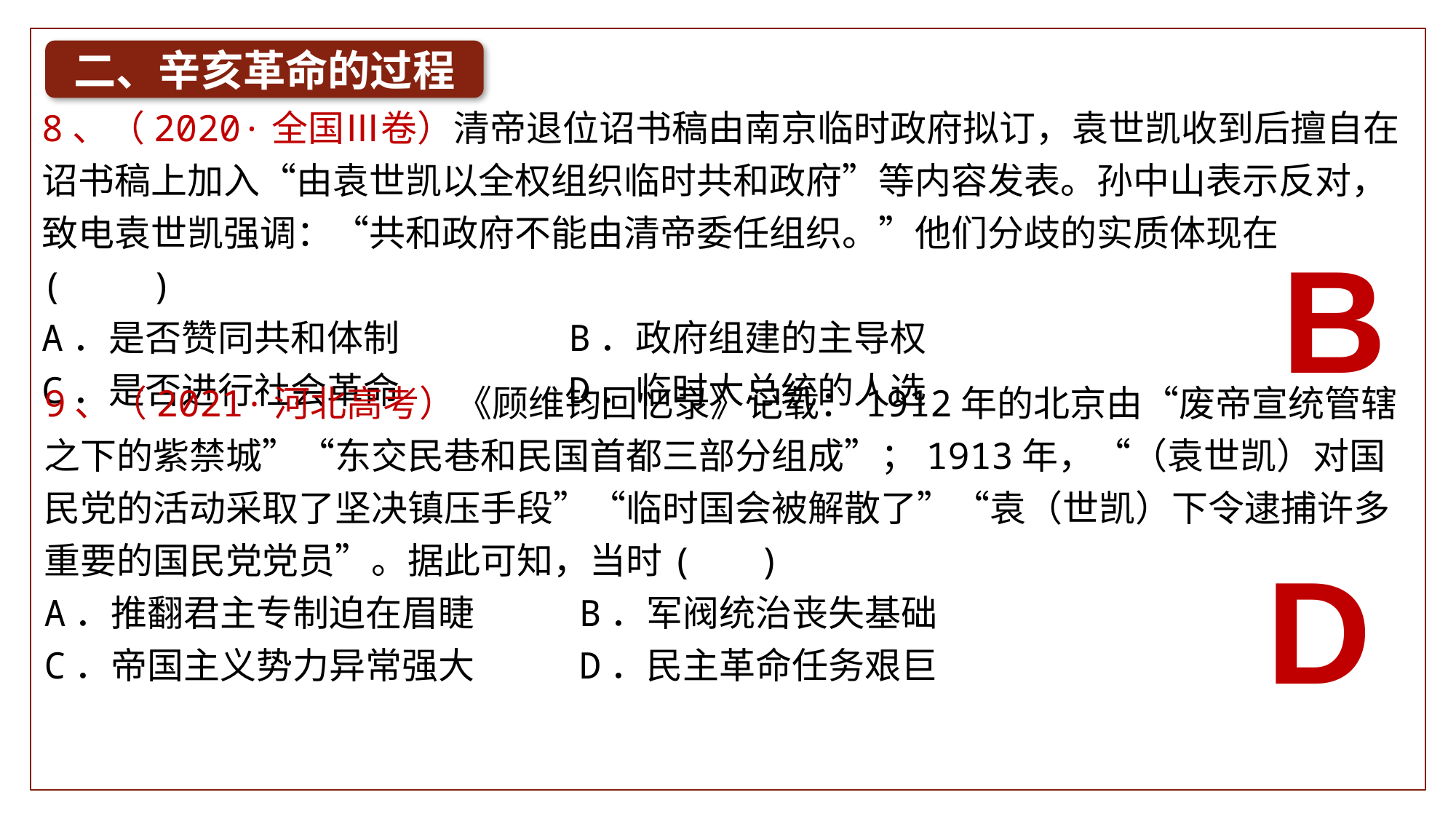

二、辛亥革命的过程
8、（2020·全国Ⅲ卷）清帝退位诏书稿由南京临时政府拟订，袁世凯收到后擅自在诏书稿上加入“由袁世凯以全权组织临时共和政府”等内容发表。孙中山表示反对，致电袁世凯强调：“共和政府不能由清帝委任组织。”他们分歧的实质体现在(    )
A．是否赞同共和体制	          B．政府组建的主导权
C．是否进行社会革命	          D．临时大总统的人选
B
9、（2021·河北高考）《顾维钧回忆录》记载：1912年的北京由“废帝宣统管辖之下的紫禁城”“东交民巷和民国首都三部分组成”；1913年，“（袁世凯）对国民党的活动采取了坚决镇压手段”“临时国会被解散了”“袁（世凯）下令逮捕许多重要的国民党党员”。据此可知，当时(   )
A．推翻君主专制迫在眉睫	           B．军阀统治丧失基础
C．帝国主义势力异常强大	           D．民主革命任务艰巨
D